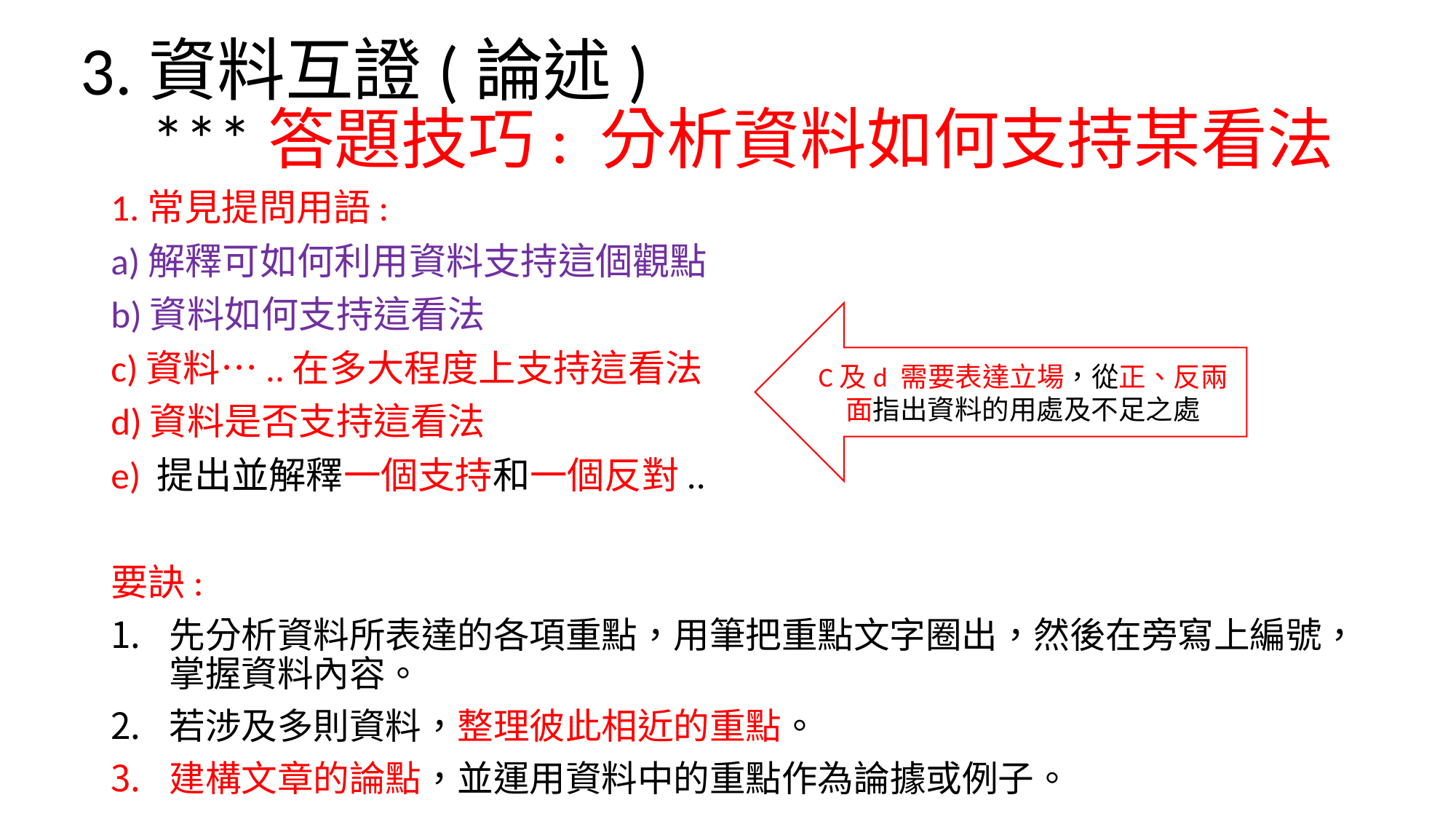

3.資料互證(論述)
# ***答題技巧: 分析資料如何支持某看法
1.常見提問用語:
a)解釋可如何利用資料支持這個觀點
b)資料如何支持這看法
c)資料…..在多大程度上支持這看法
d)資料是否支持這看法
e) 提出並解釋一個支持和一個反對..

要訣:
先分析資料所表達的各項重點，用筆把重點文字圈出，然後在旁寫上編號，掌握資料內容。
若涉及多則資料，整理彼此相近的重點。
建構文章的論點，並運用資料中的重點作為論據或例子。
C及d 需要表達立場，從正、反兩面指出資料的用處及不足之處